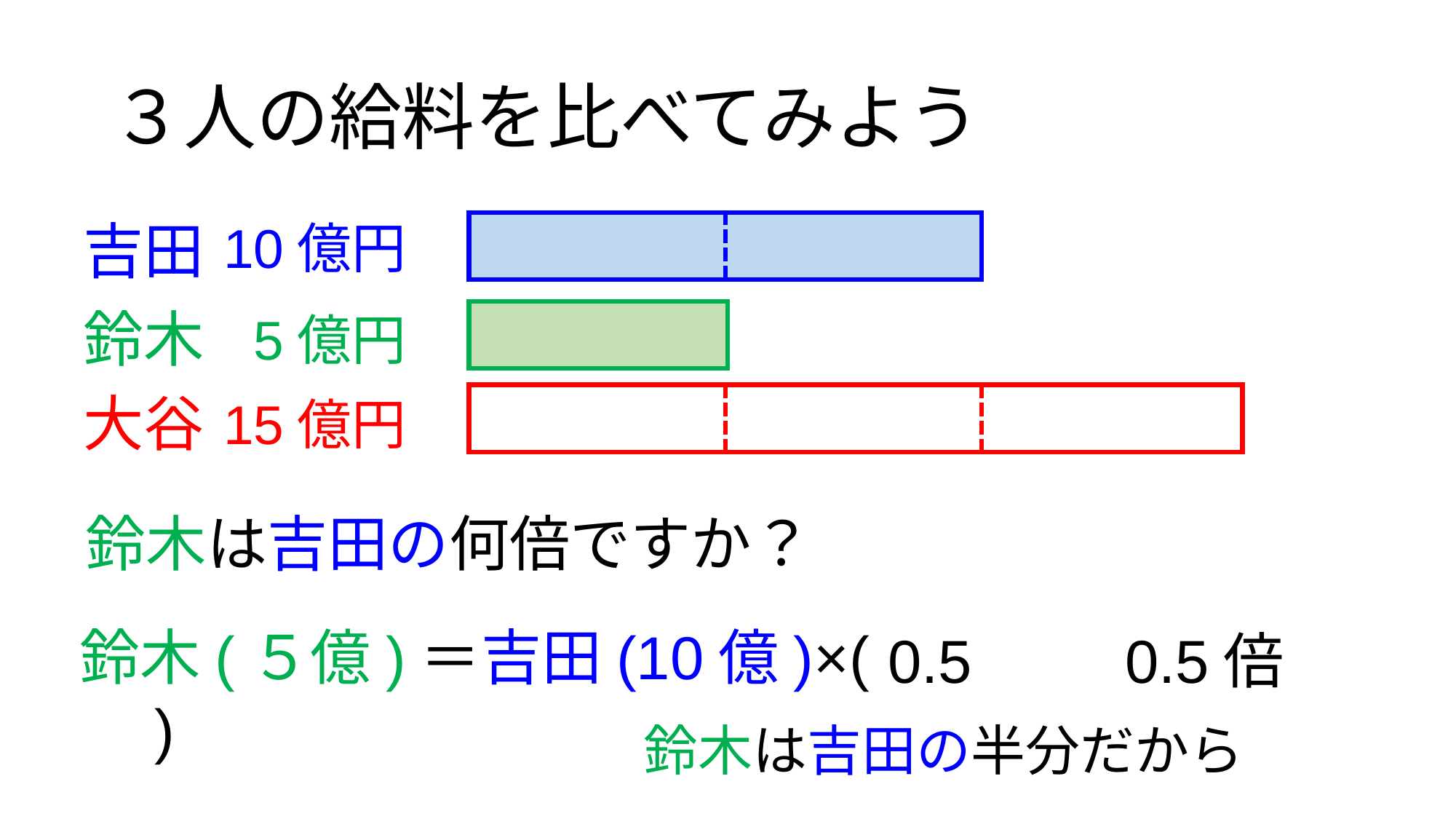

# ３人の給料を比べてみよう
吉田
10億円
鈴木
05億円
大谷
15億円

鈴木は吉田の何倍ですか？
鈴木(５億)＝吉田(10億)×(　　　)
0.5
0.5倍
鈴木は吉田の半分だから